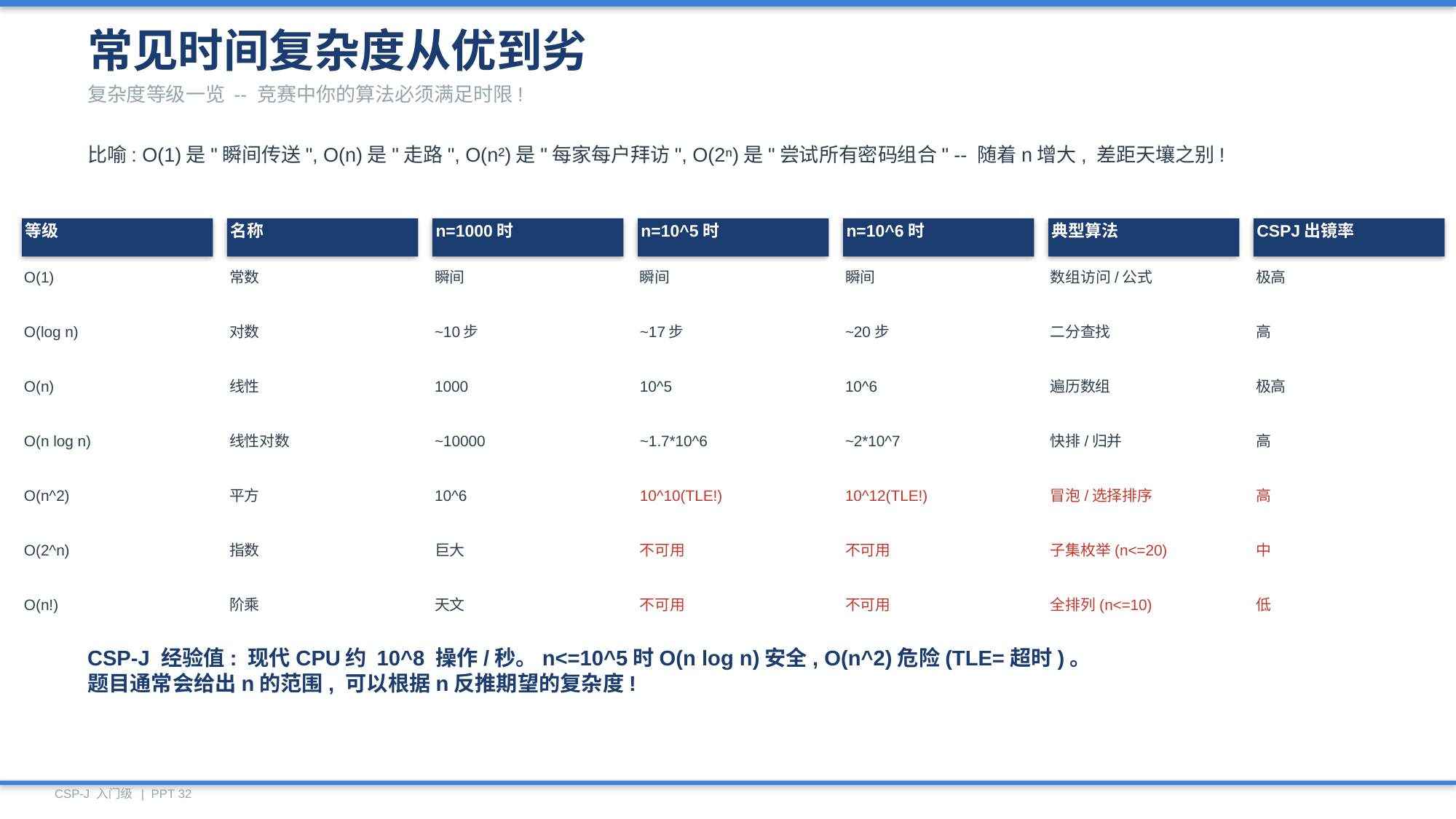

常见时间复杂度从优到劣
复杂度等级一览 -- 竞赛中你的算法必须满足时限!
比喻: O(1)是"瞬间传送", O(n)是"走路", O(n²)是"每家每户拜访", O(2ⁿ)是"尝试所有密码组合" -- 随着n增大, 差距天壤之别!

等级
名称
n=1000时
n=10^5时
n=10^6时
典型算法
CSPJ出镜率
O(1)
常数
瞬间
瞬间
瞬间
数组访问/公式
极高
O(log n)
对数
~10步
~17步
~20步
二分查找
高
O(n)
线性
1000
10^5
10^6
遍历数组
极高
O(n log n)
线性对数
~10000
~1.7*10^6
~2*10^7
快排/归并
高
O(n^2)
平方
10^6
10^10(TLE!)
10^12(TLE!)
冒泡/选择排序
高
O(2^n)
指数
巨大
不可用
不可用
子集枚举(n<=20)
中
O(n!)
阶乘
天文
不可用
不可用
全排列(n<=10)
低
CSP-J 经验值: 现代CPU约 10^8 操作/秒。n<=10^5时O(n log n)安全, O(n^2)危险(TLE=超时)。
题目通常会给出n的范围, 可以根据n反推期望的复杂度!

CSP-J 入门级  |  PPT 32